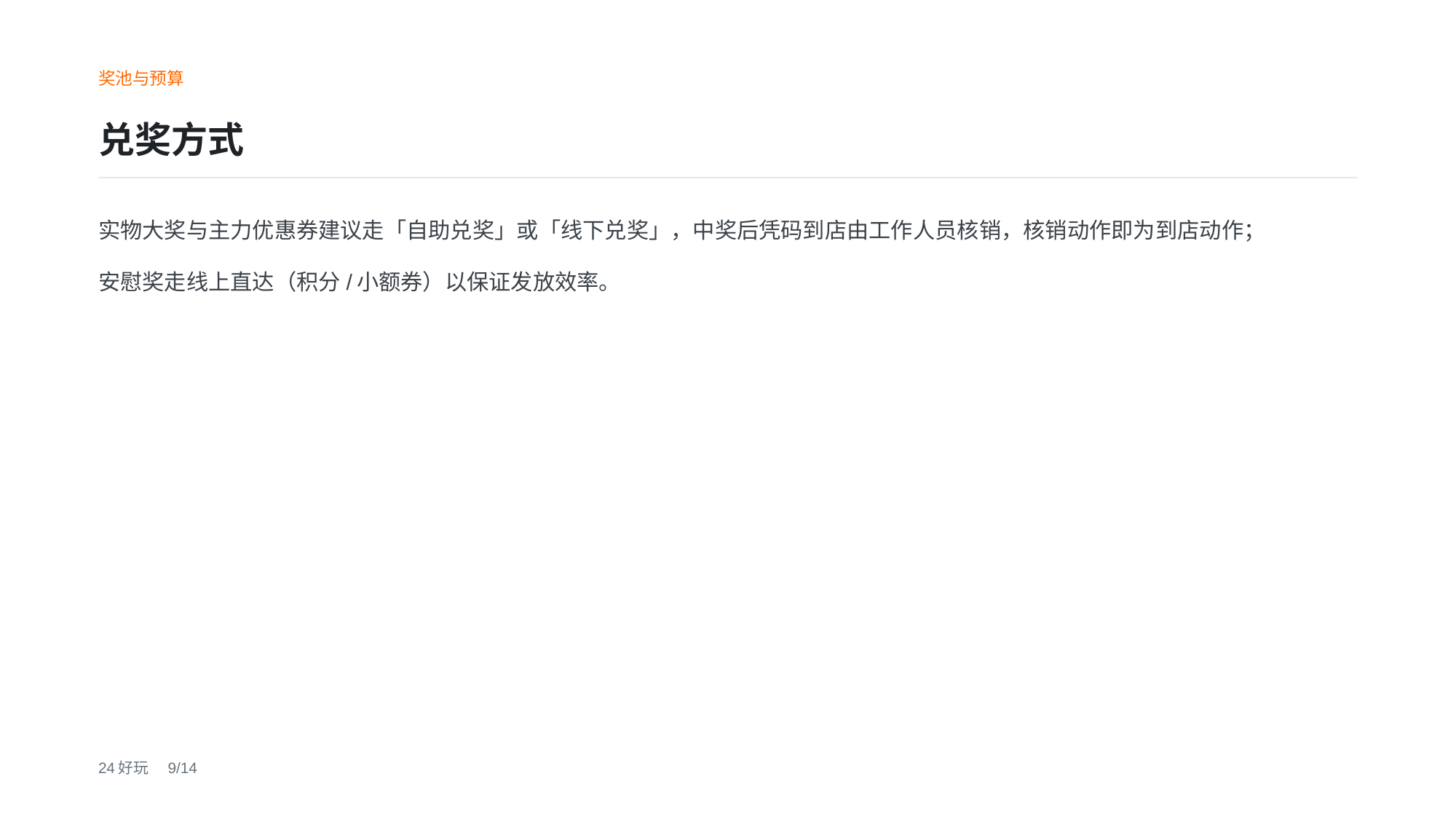

奖池与预算
兑奖方式

实物大奖与主力优惠券建议走「自助兑奖」或「线下兑奖」，中奖后凭码到店由工作人员核销，核销动作即为到店动作；
安慰奖走线上直达（积分/小额券）以保证发放效率。
24好玩　9/14